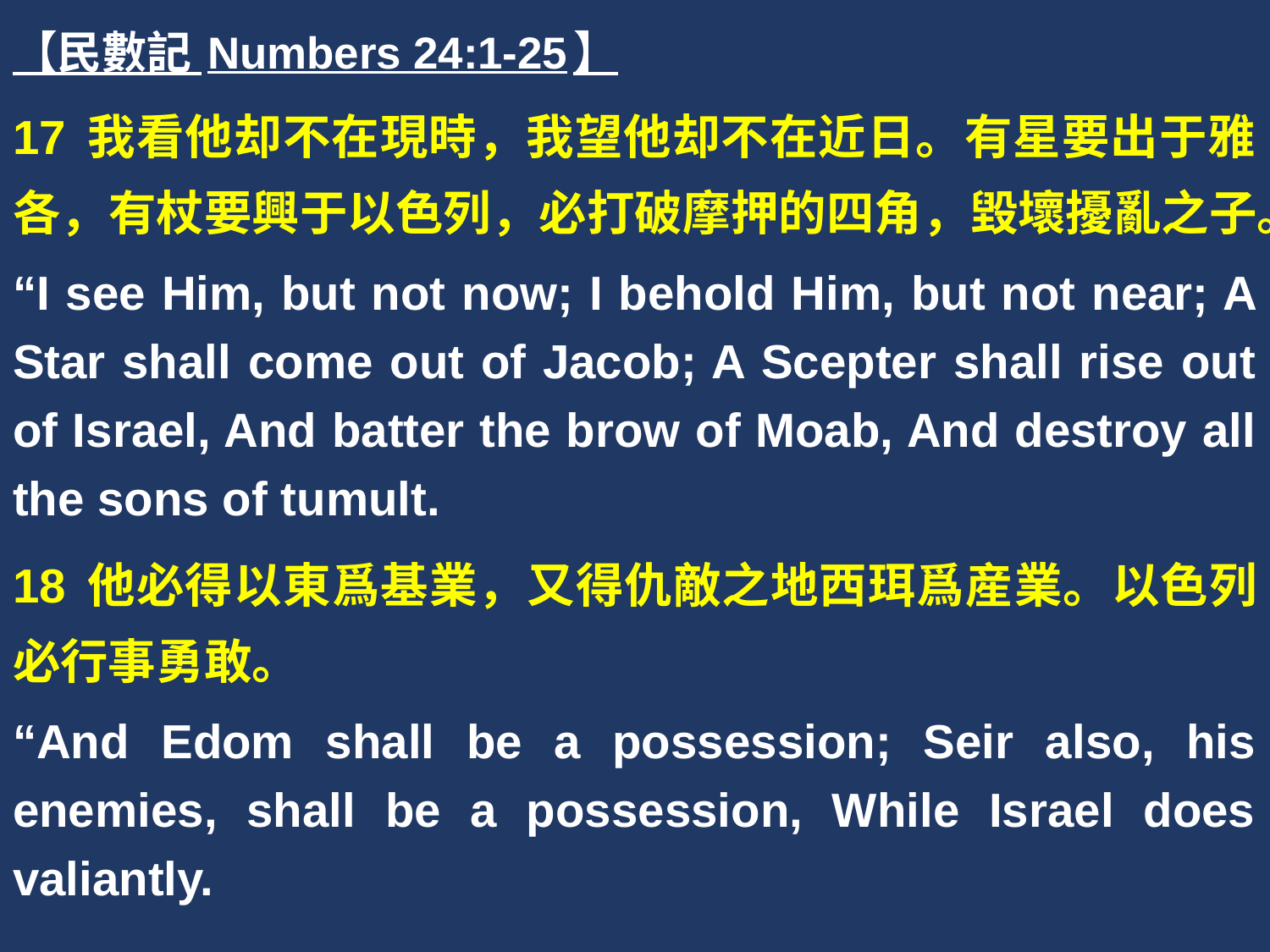

【民數記 Numbers 24:1-25】
17 我看他却不在現時，我望他却不在近日。有星要出于雅各，有杖要興于以色列，必打破摩押的四角，毀壞擾亂之子。
“I see Him, but not now; I behold Him, but not near; A Star shall come out of Jacob; A Scepter shall rise out of Israel, And batter the brow of Moab, And destroy all the sons of tumult.
18 他必得以東爲基業，又得仇敵之地西珥爲産業。以色列必行事勇敢。
“And Edom shall be a possession; Seir also, his enemies, shall be a possession, While Israel does valiantly.